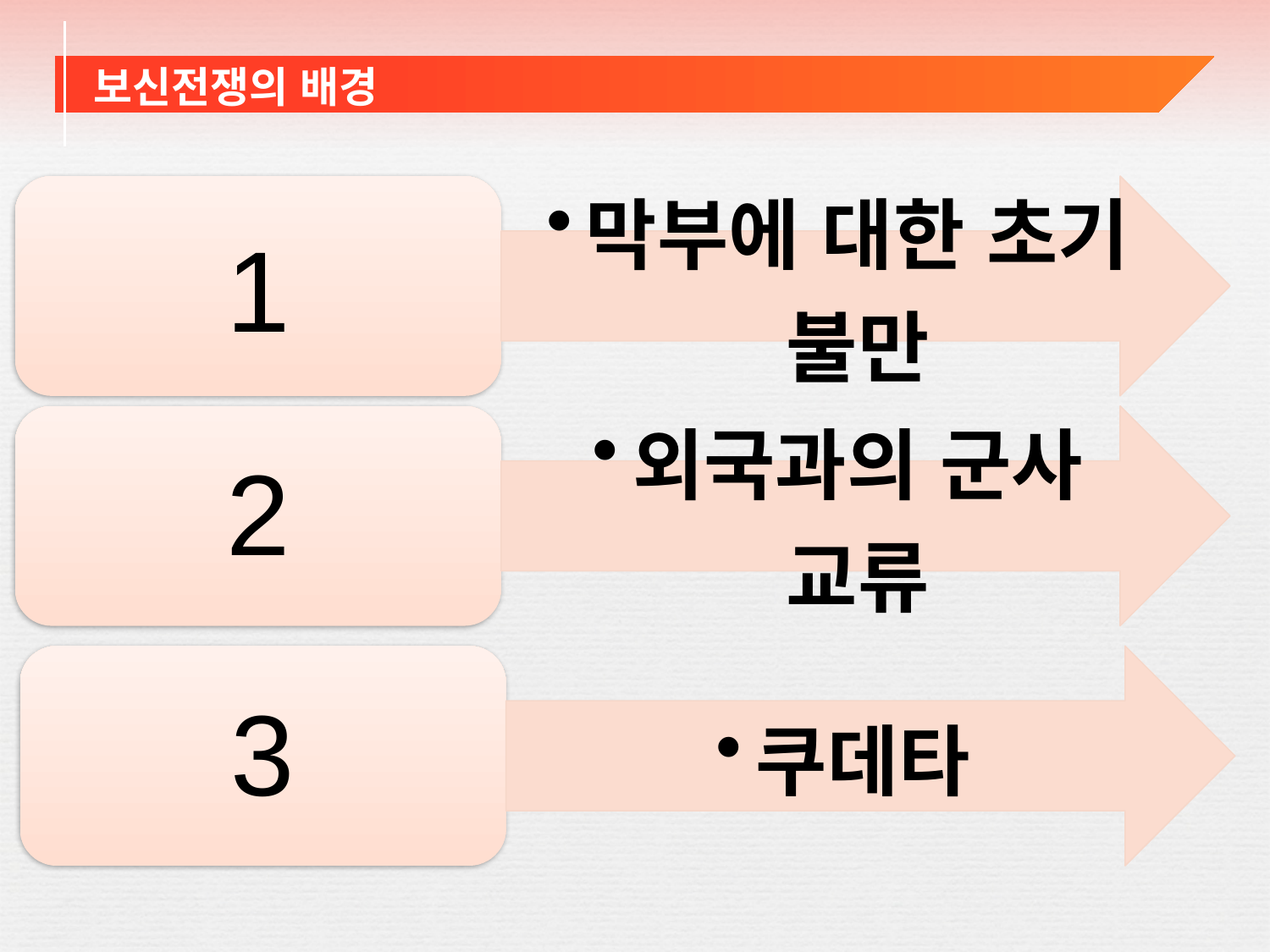

보신전쟁의 배경
1
막부에 대한 초기 불만
2
외국과의 군사 교류
3
쿠데타